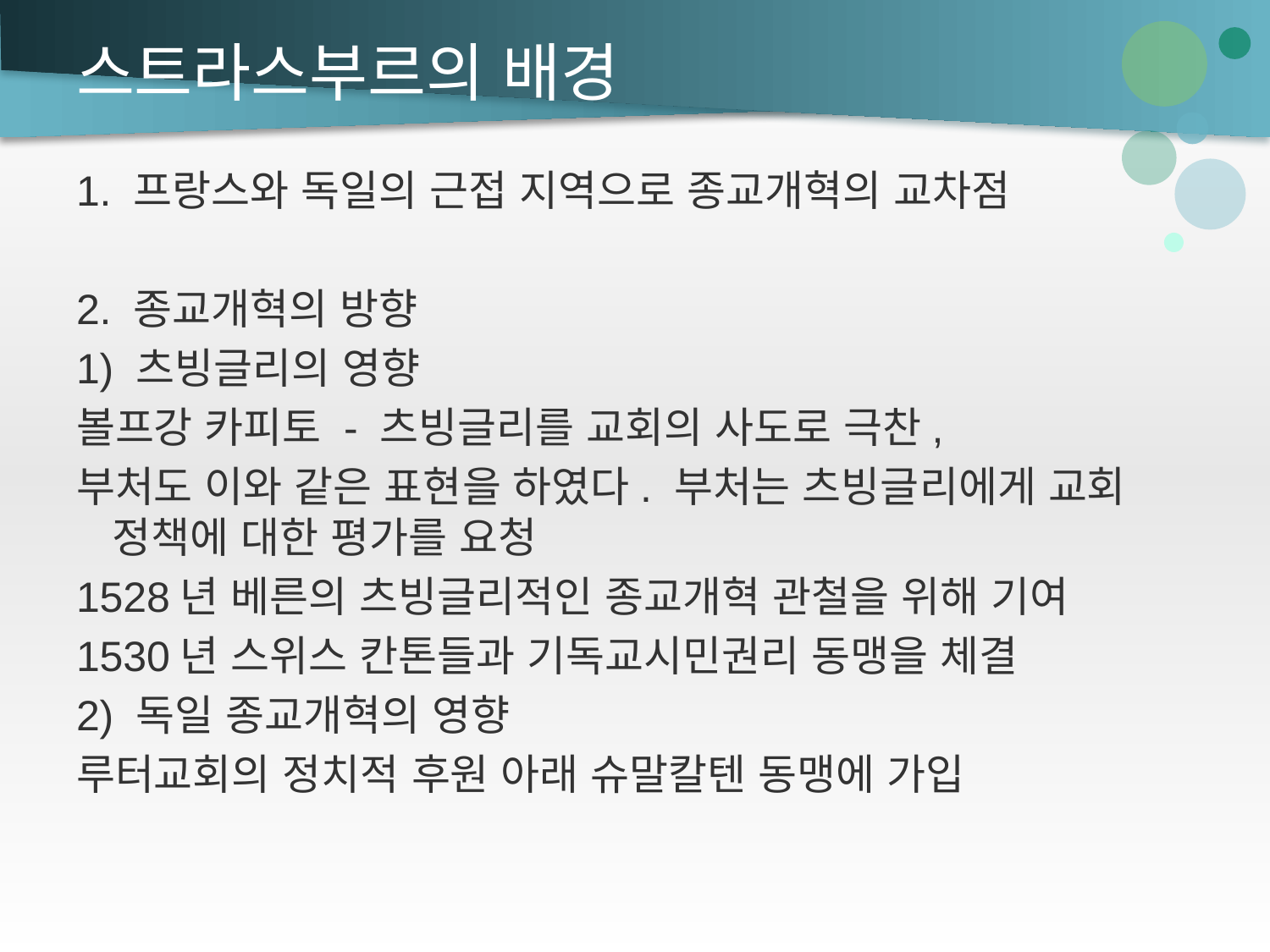

# 스트라스부르의 배경
1. 프랑스와 독일의 근접 지역으로 종교개혁의 교차점

2. 종교개혁의 방향
1) 츠빙글리의 영향
볼프강 카피토 - 츠빙글리를 교회의 사도로 극찬,
부처도 이와 같은 표현을 하였다. 부처는 츠빙글리에게 교회 정책에 대한 평가를 요청
1528년 베른의 츠빙글리적인 종교개혁 관철을 위해 기여
1530년 스위스 칸톤들과 기독교시민권리 동맹을 체결
2) 독일 종교개혁의 영향
루터교회의 정치적 후원 아래 슈말칼텐 동맹에 가입